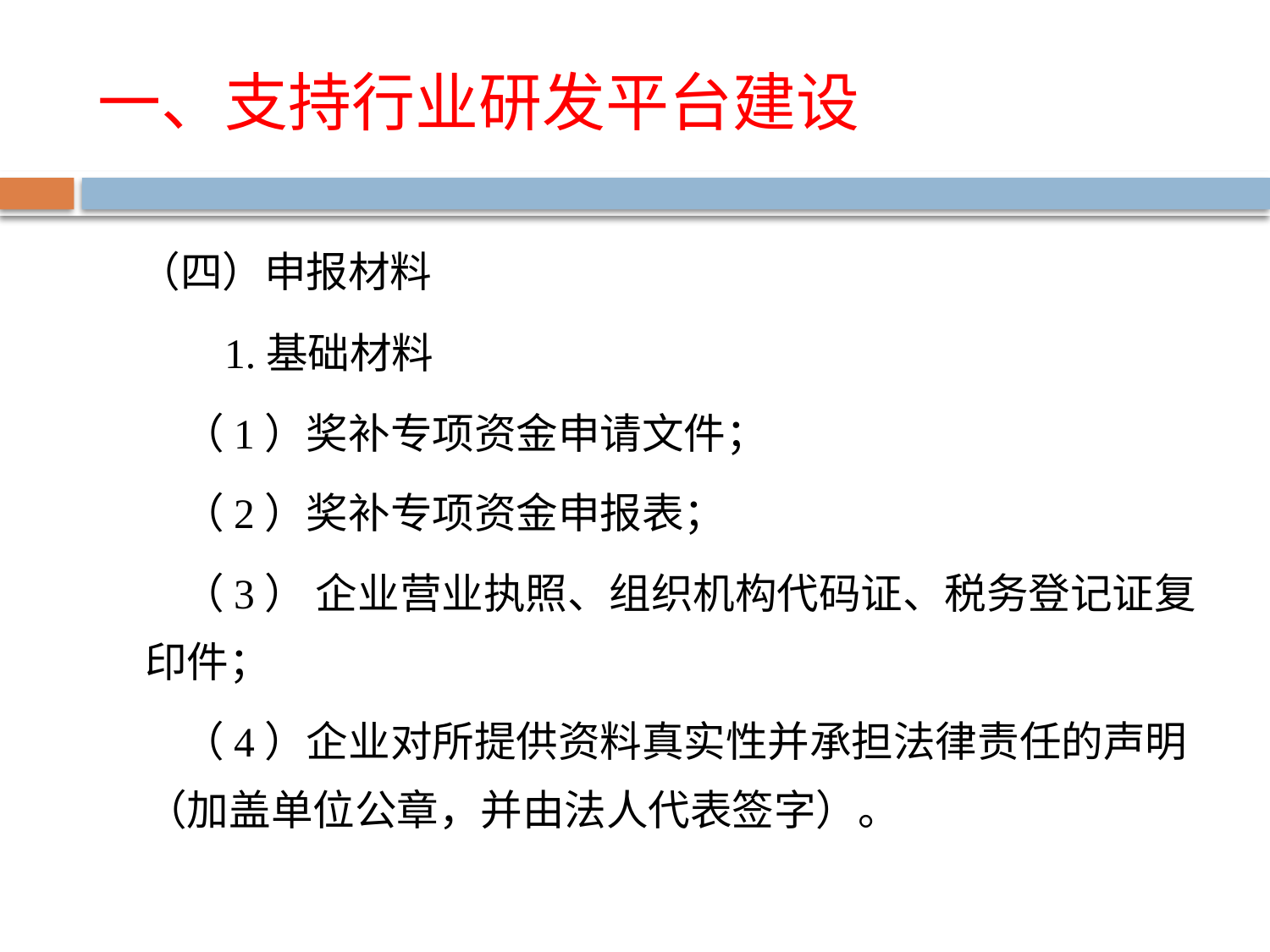

# 一、支持行业研发平台建设
   （四）申报材料
            1.基础材料
        （1）奖补专项资金申请文件；
        （2）奖补专项资金申报表；
        （3） 企业营业执照、组织机构代码证、税务登记证复印件；
        （4）企业对所提供资料真实性并承担法律责任的声明（加盖单位公章，并由法人代表签字）。